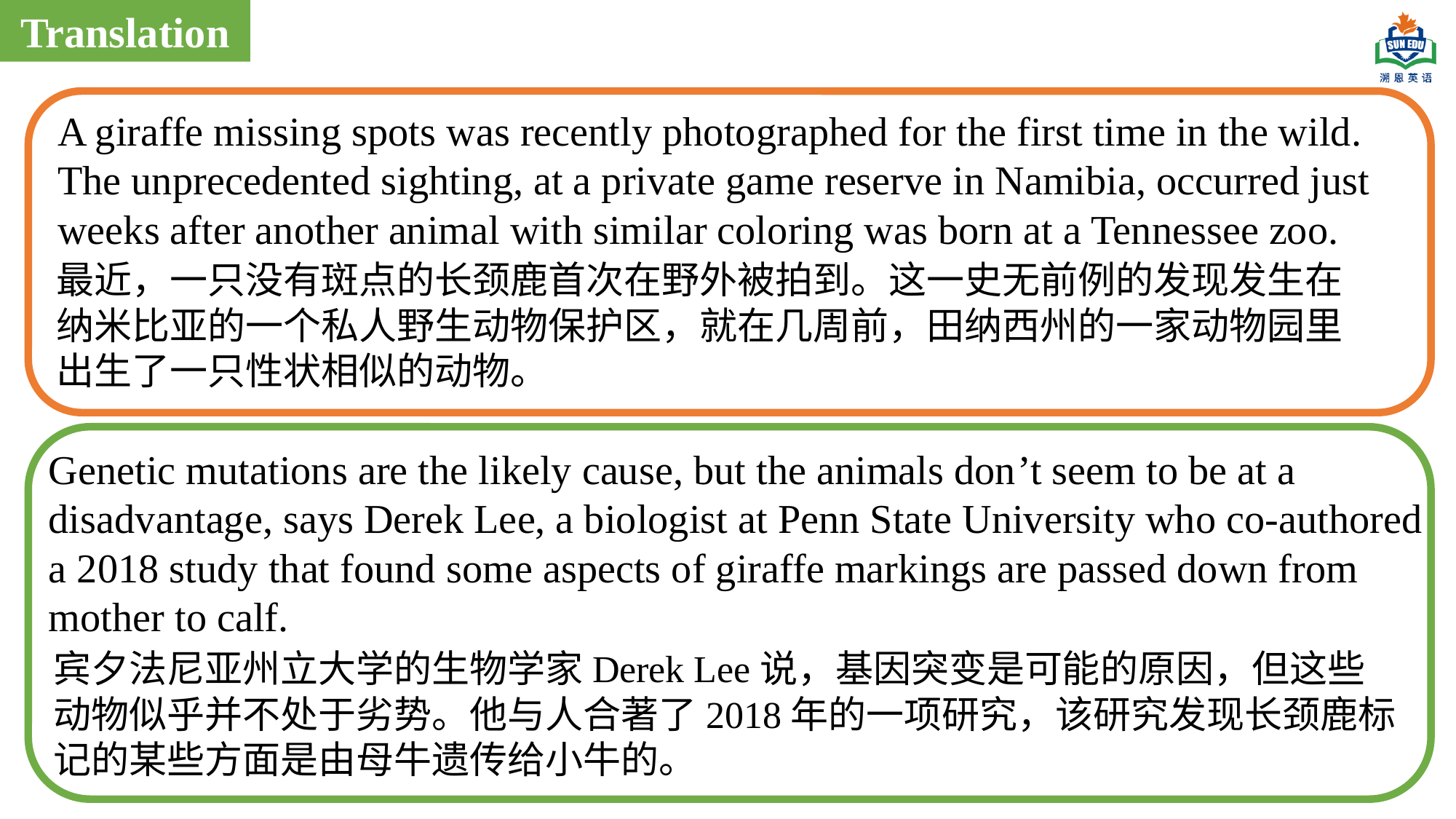

Translation

A giraffe missing spots was recently photographed for the first time in the wild. The unprecedented sighting, at a private game reserve in Namibia, occurred just weeks after another animal with similar coloring was born at a Tennessee zoo.
最近，一只没有斑点的长颈鹿首次在野外被拍到。这一史无前例的发现发生在纳米比亚的一个私人野生动物保护区，就在几周前，田纳西州的一家动物园里出生了一只性状相似的动物。

Genetic mutations are the likely cause, but the animals don’t seem to be at a disadvantage, says Derek Lee, a biologist at Penn State University who co-authored a 2018 study that found some aspects of giraffe markings are passed down from mother to calf.
宾夕法尼亚州立大学的生物学家Derek Lee说，基因突变是可能的原因，但这些动物似乎并不处于劣势。他与人合著了2018年的一项研究，该研究发现长颈鹿标记的某些方面是由母牛遗传给小牛的。